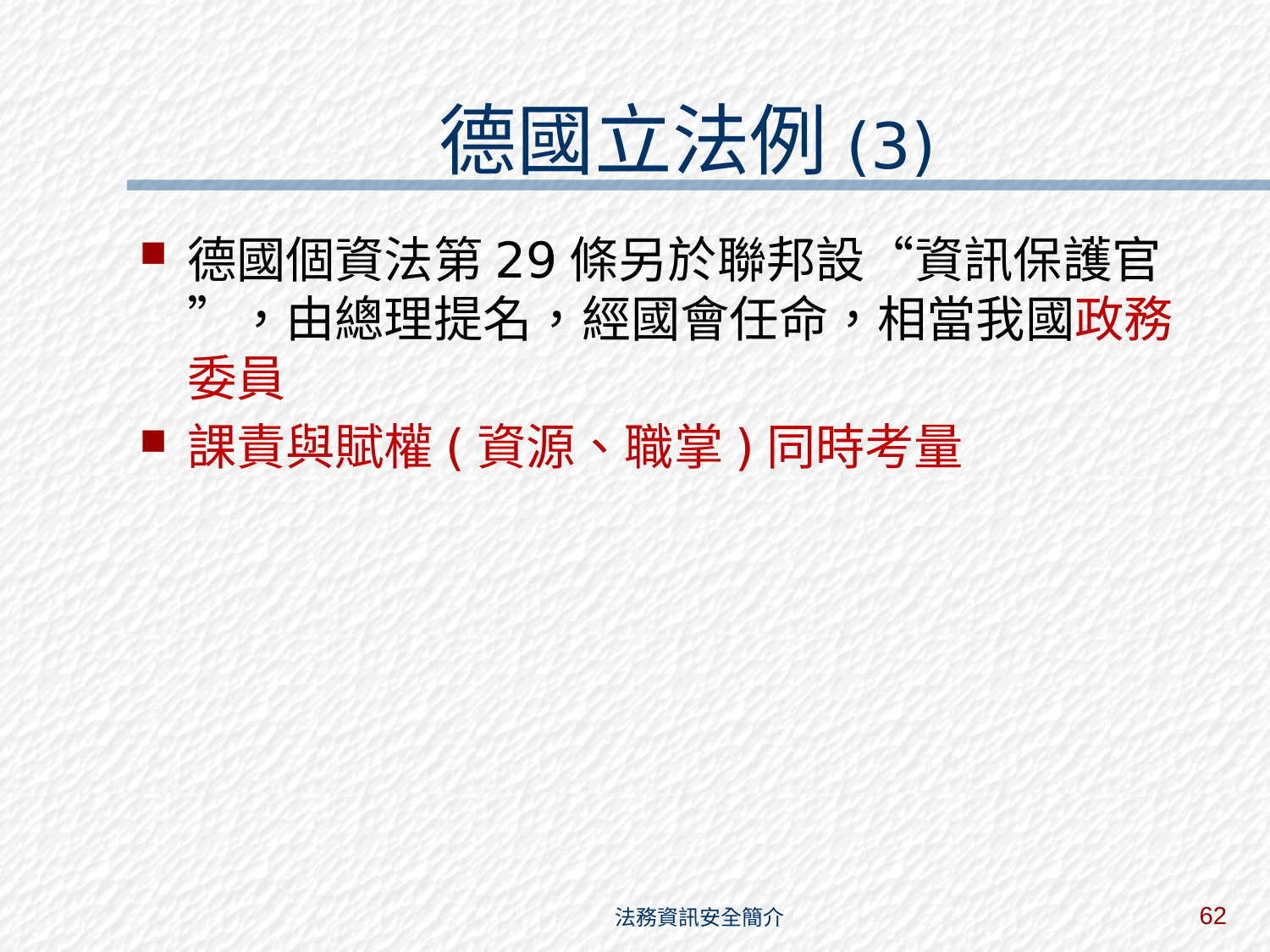

# 德國立法例(3)
德國個資法第29條另於聯邦設“資訊保護官”，由總理提名，經國會任命，相當我國政務委員
課責與賦權(資源、職掌)同時考量

法務資訊安全簡介
62